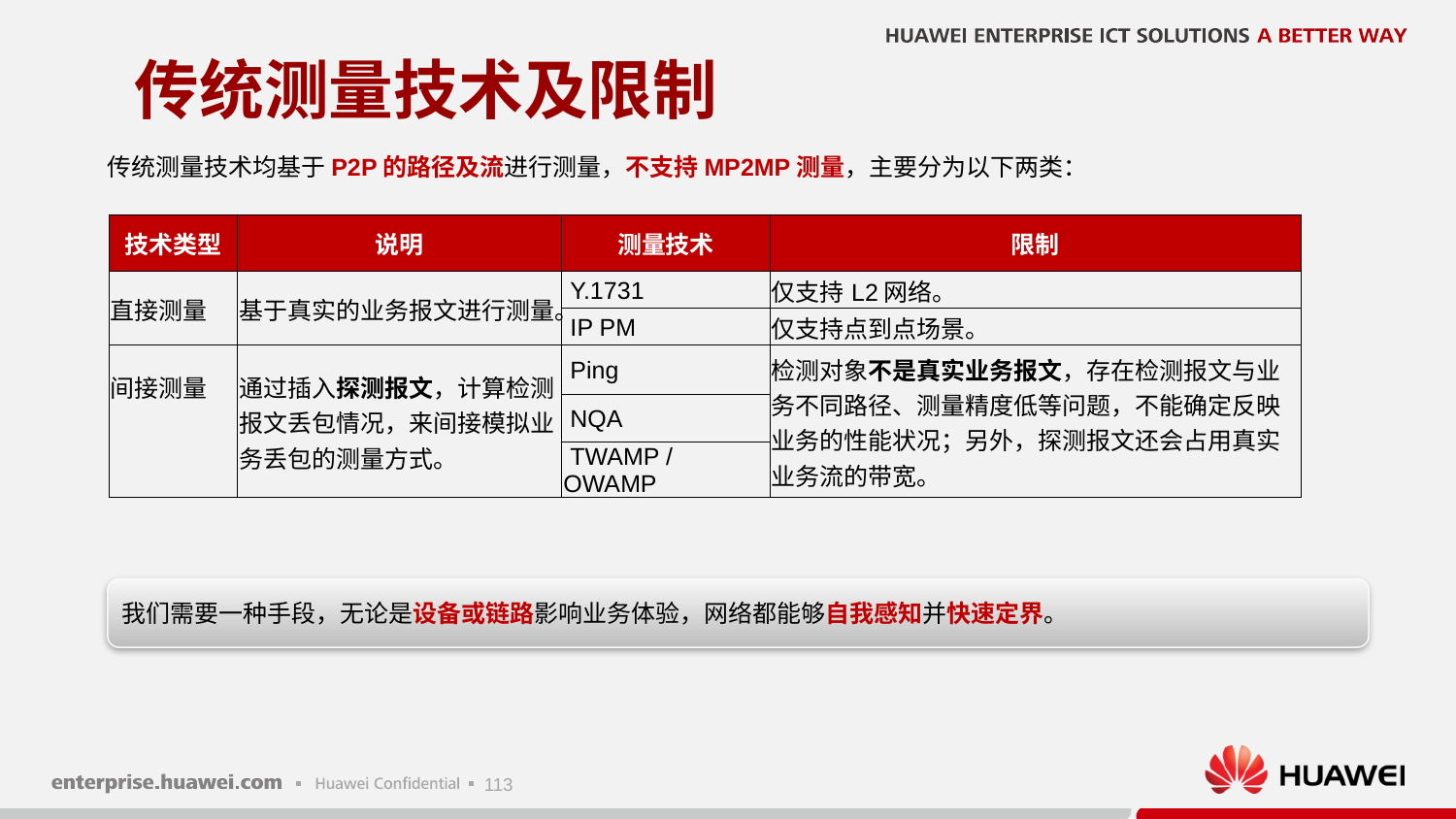

# 传统测量技术及限制
传统测量技术均基于P2P的路径及流进行测量，不支持MP2MP测量，主要分为以下两类：
| 技术类型 | 说明 | 测量技术 | 限制 |
| --- | --- | --- | --- |
| 直接测量 | 基于真实的业务报文进行测量。 | Y.1731 | 仅支持L2网络。 |
|  |  | IP PM | 仅支持点到点场景。 |
| 间接测量 | 通过插入探测报文，计算检测报文丢包情况，来间接模拟业务丢包的测量方式。 | Ping | 检测对象不是真实业务报文，存在检测报文与业务不同路径、测量精度低等问题，不能确定反映业务的性能状况；另外，探测报文还会占用真实业务流的带宽。 |
|  |  | NQA |  |
|  |  | TWAMP / OWAMP |  |
我们需要一种手段，无论是设备或链路影响业务体验，网络都能够自我感知并快速定界。